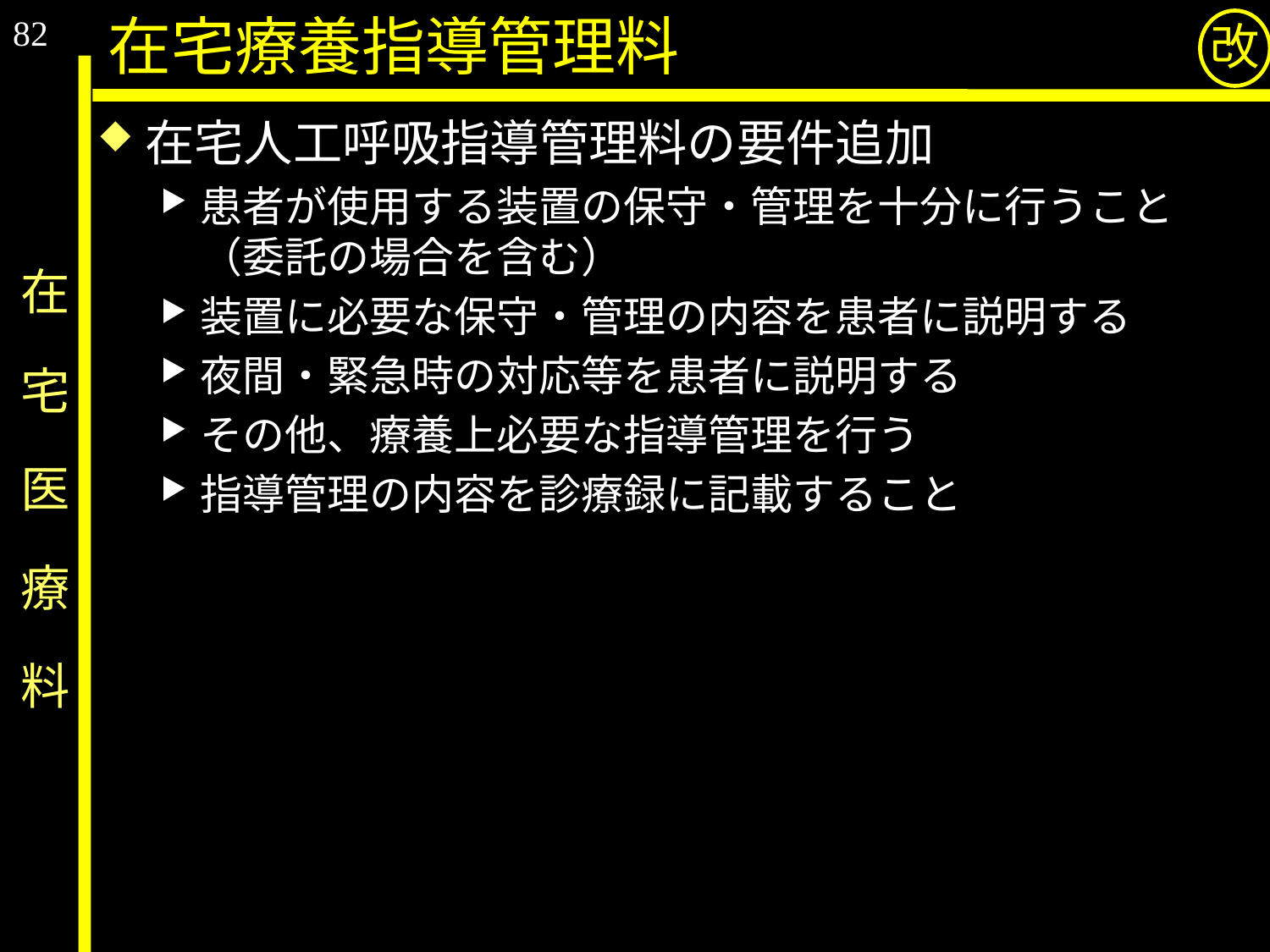

82
在宅療養指導管理料
改

在宅人工呼吸指導管理料の要件追加
患者が使用する装置の保守・管理を十分に行うこと（委託の場合を含む）
装置に必要な保守・管理の内容を患者に説明する
夜間・緊急時の対応等を患者に説明する
その他、療養上必要な指導管理を行う
指導管理の内容を診療録に記載すること

# 在　宅　医　療　料